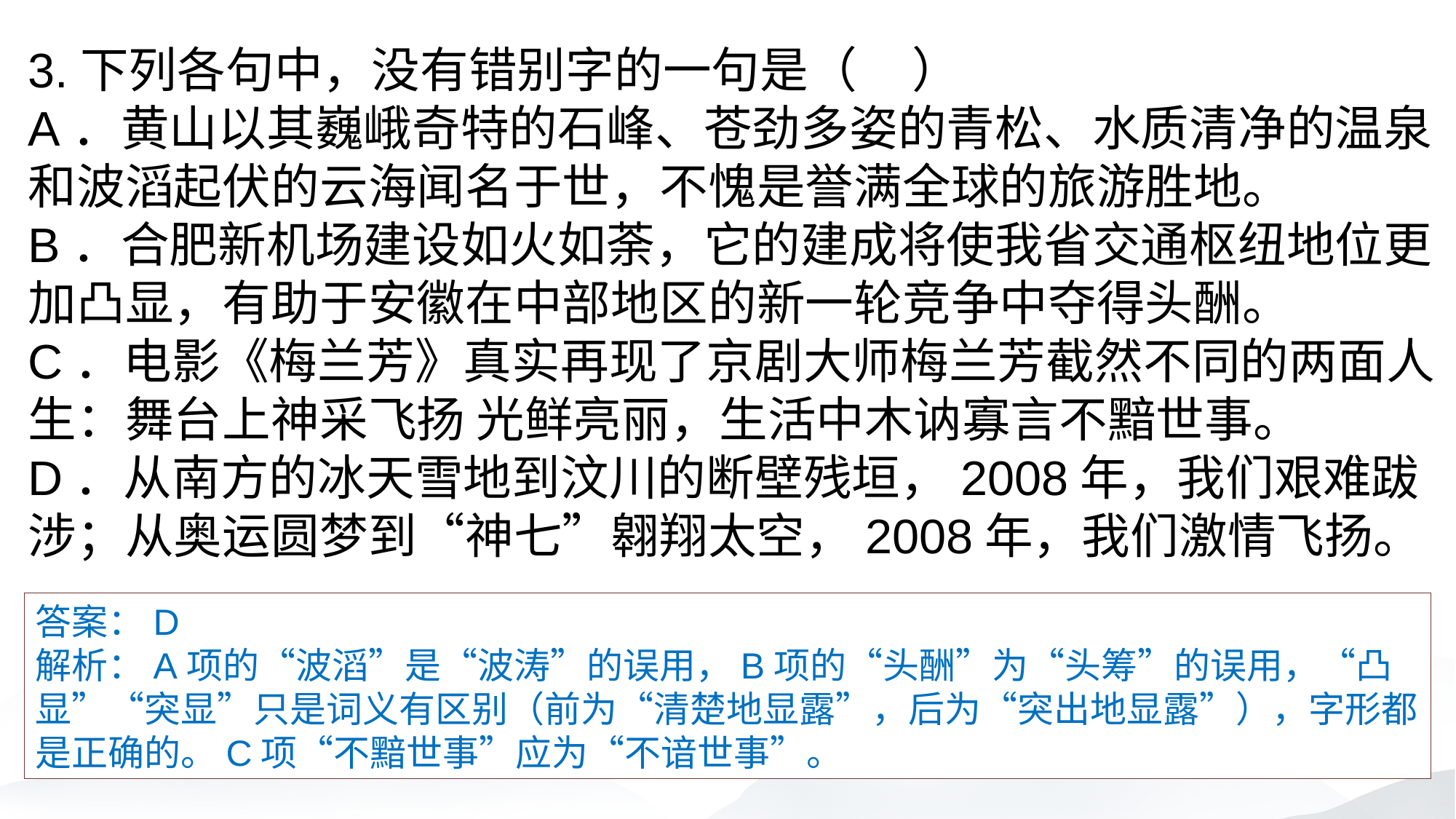

3.下列各句中，没有错别字的一句是（     ）
A．黄山以其巍峨奇特的石峰、苍劲多姿的青松、水质清净的温泉和波滔起伏的云海闻名于世，不愧是誉满全球的旅游胜地。
B．合肥新机场建设如火如荼，它的建成将使我省交通枢纽地位更加凸显，有助于安徽在中部地区的新一轮竞争中夺得头酬。
C．电影《梅兰芳》真实再现了京剧大师梅兰芳截然不同的两面人生：舞台上神采飞扬 光鲜亮丽，生活中木讷寡言不黯世事。
D．从南方的冰天雪地到汶川的断壁残垣，2008年，我们艰难跋涉；从奥运圆梦到“神七”翱翔太空，2008年，我们激情飞扬。
答案：D
解析：A项的“波滔”是“波涛”的误用，B项的“头酬”为“头筹”的误用，“凸显”“突显”只是词义有区别（前为“清楚地显露”，后为“突出地显露”），字形都是正确的。C项“不黯世事”应为“不谙世事”。